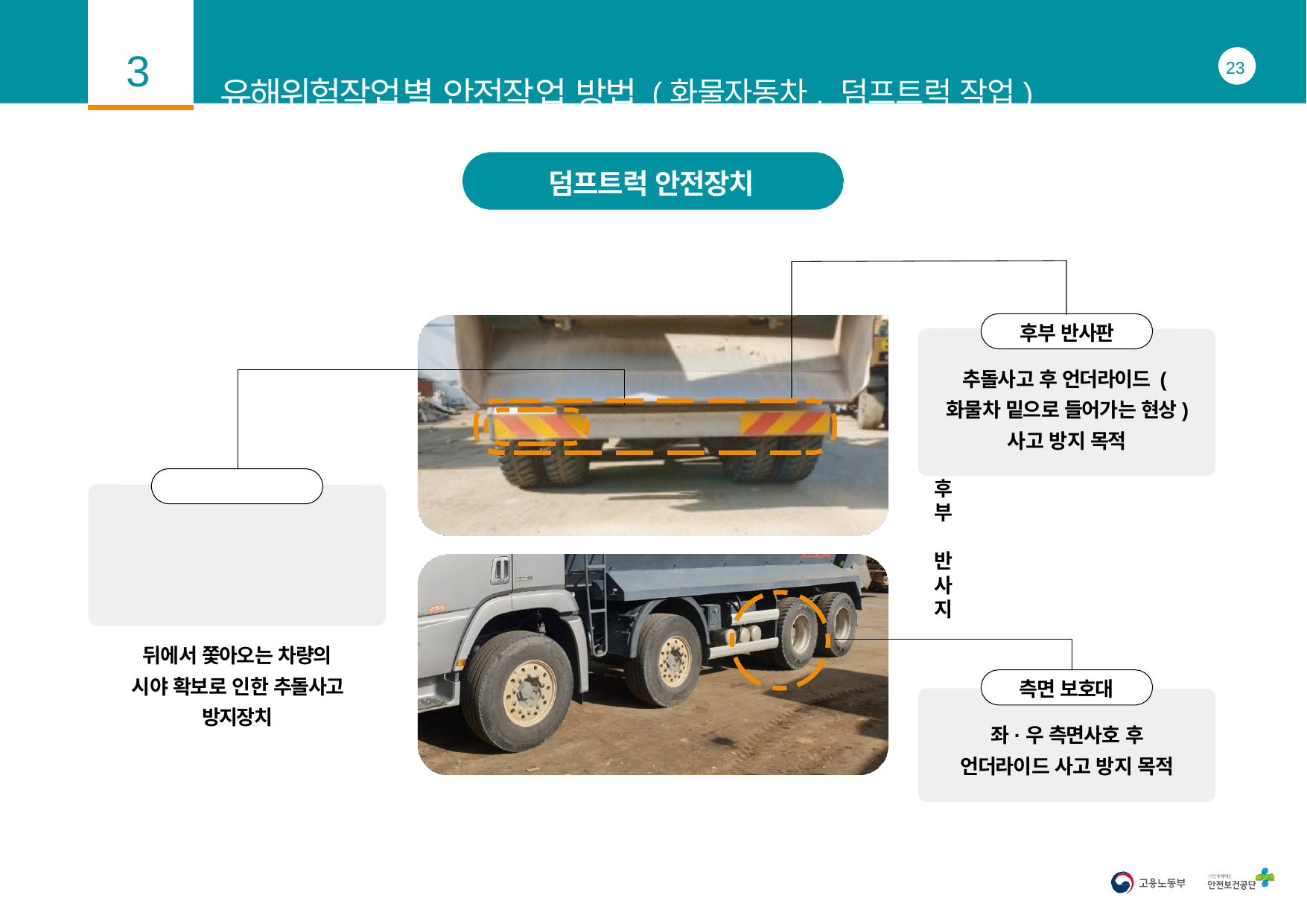

3
# 유해위험작업별 안전작업 방법(화물자동차, 덤프트럭 작업)
23

덤프트럭 안전장치

후부 반사판
추돌사고 후 언더라이드 (화물차 밑으로 들어가는 현상) 사고 방지 목적

후부 반사지
뒤에서 쫓아오는 차량의 시야 확보로 인한 추돌사고 방지장치

측면 보호대
좌·우 측면사호 후 언더라이드 사고 방지 목적